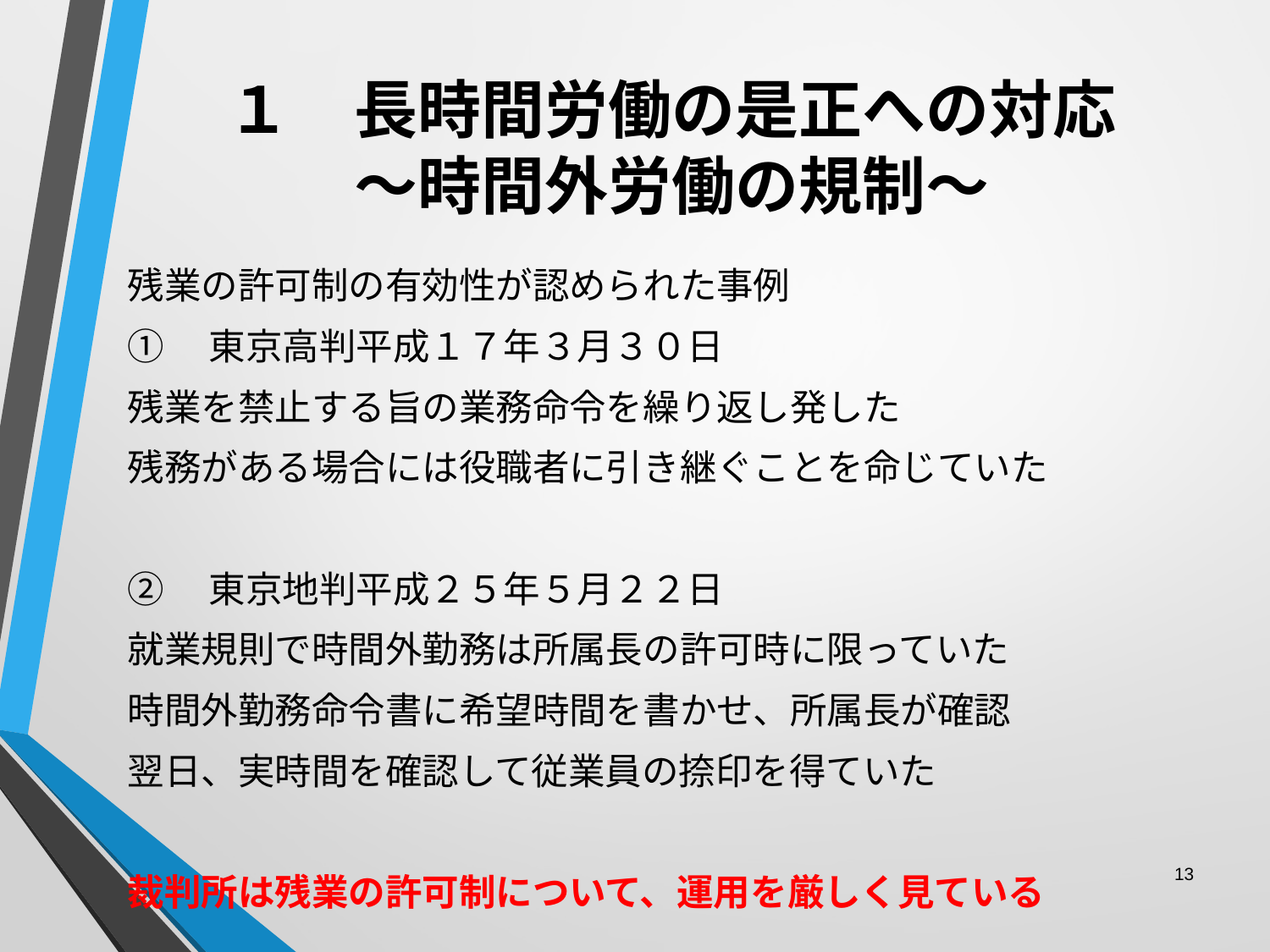

# １　長時間労働の是正への対応 ～時間外労働の規制～
残業の許可制の有効性が認められた事例
①　東京高判平成１７年３月３０日
残業を禁止する旨の業務命令を繰り返し発した
残務がある場合には役職者に引き継ぐことを命じていた

②　東京地判平成２５年５月２２日
就業規則で時間外勤務は所属長の許可時に限っていた
時間外勤務命令書に希望時間を書かせ、所属長が確認
翌日、実時間を確認して従業員の捺印を得ていた

裁判所は残業の許可制について、運用を厳しく見ている
13